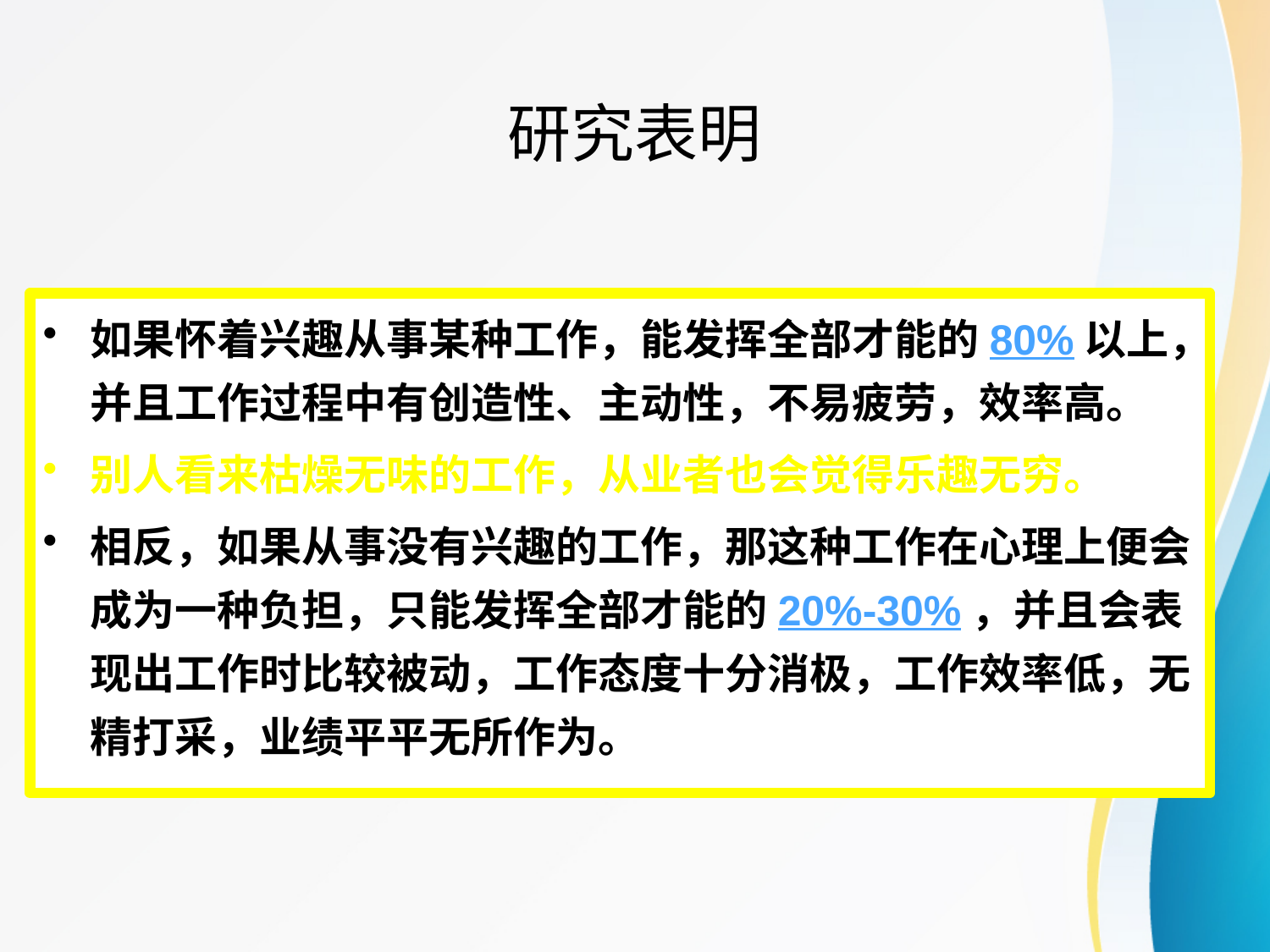

研究表明
如果怀着兴趣从事某种工作，能发挥全部才能的80%以上，并且工作过程中有创造性、主动性，不易疲劳，效率高。
别人看来枯燥无味的工作，从业者也会觉得乐趣无穷。
相反，如果从事没有兴趣的工作，那这种工作在心理上便会成为一种负担，只能发挥全部才能的20%-30%，并且会表现出工作时比较被动，工作态度十分消极，工作效率低，无精打采，业绩平平无所作为。